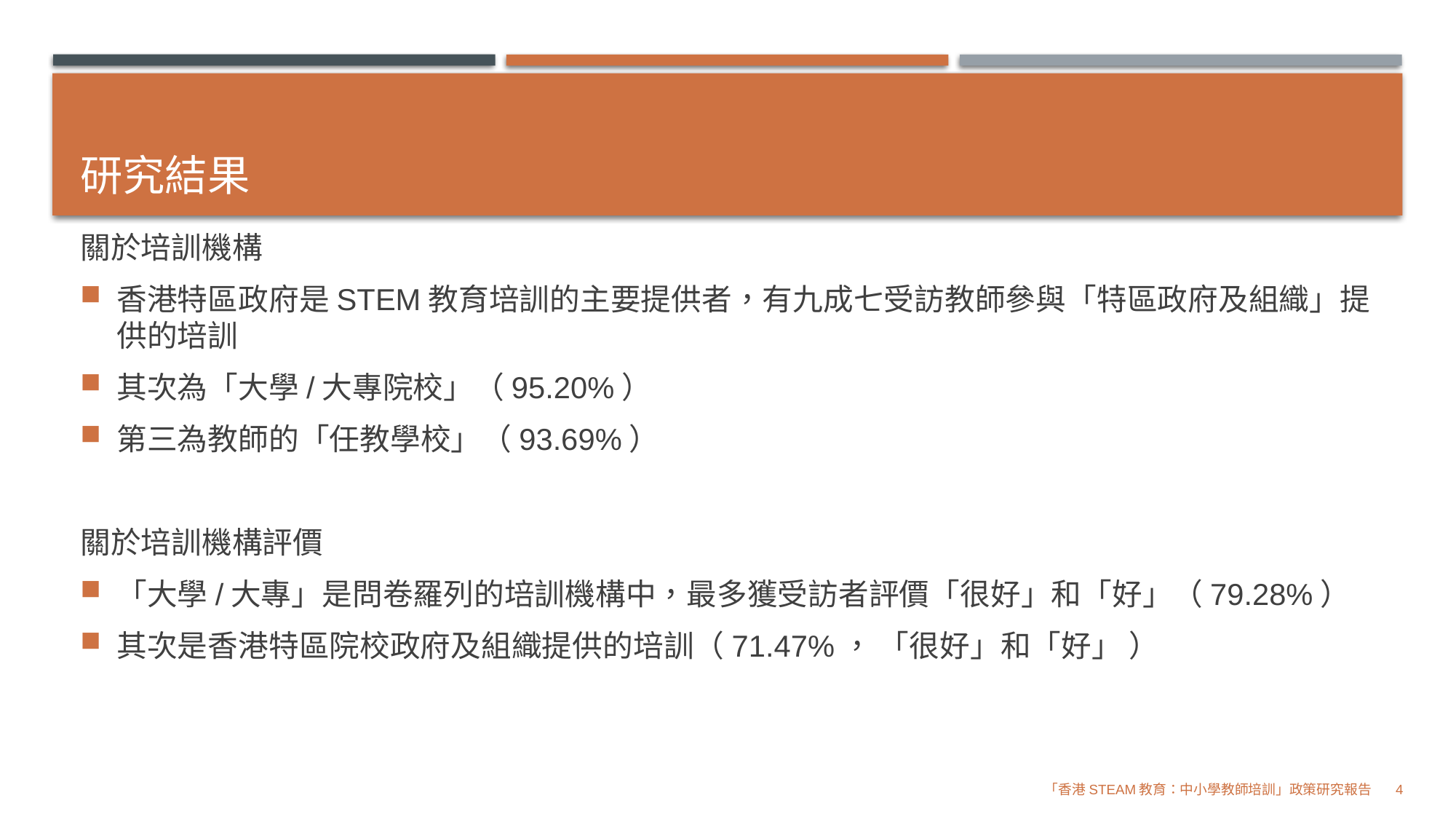

# 研究結果
關於培訓機構
香港特區政府是STEM教育培訓的主要提供者，有九成七受訪教師參與「特區政府及組織」提供的培訓
其次為「大學/大專院校」（95.20%）
第三為教師的「任教學校」（93.69%）

關於培訓機構評價
「大學/大專」是問卷羅列的培訓機構中，最多獲受訪者評價「很好」和「好」（79.28%）
其次是香港特區院校政府及組織提供的培訓（71.47%， 「很好」和「好」 ）

4
「香港STEAM教育：中小學教師培訓」政策研究報告